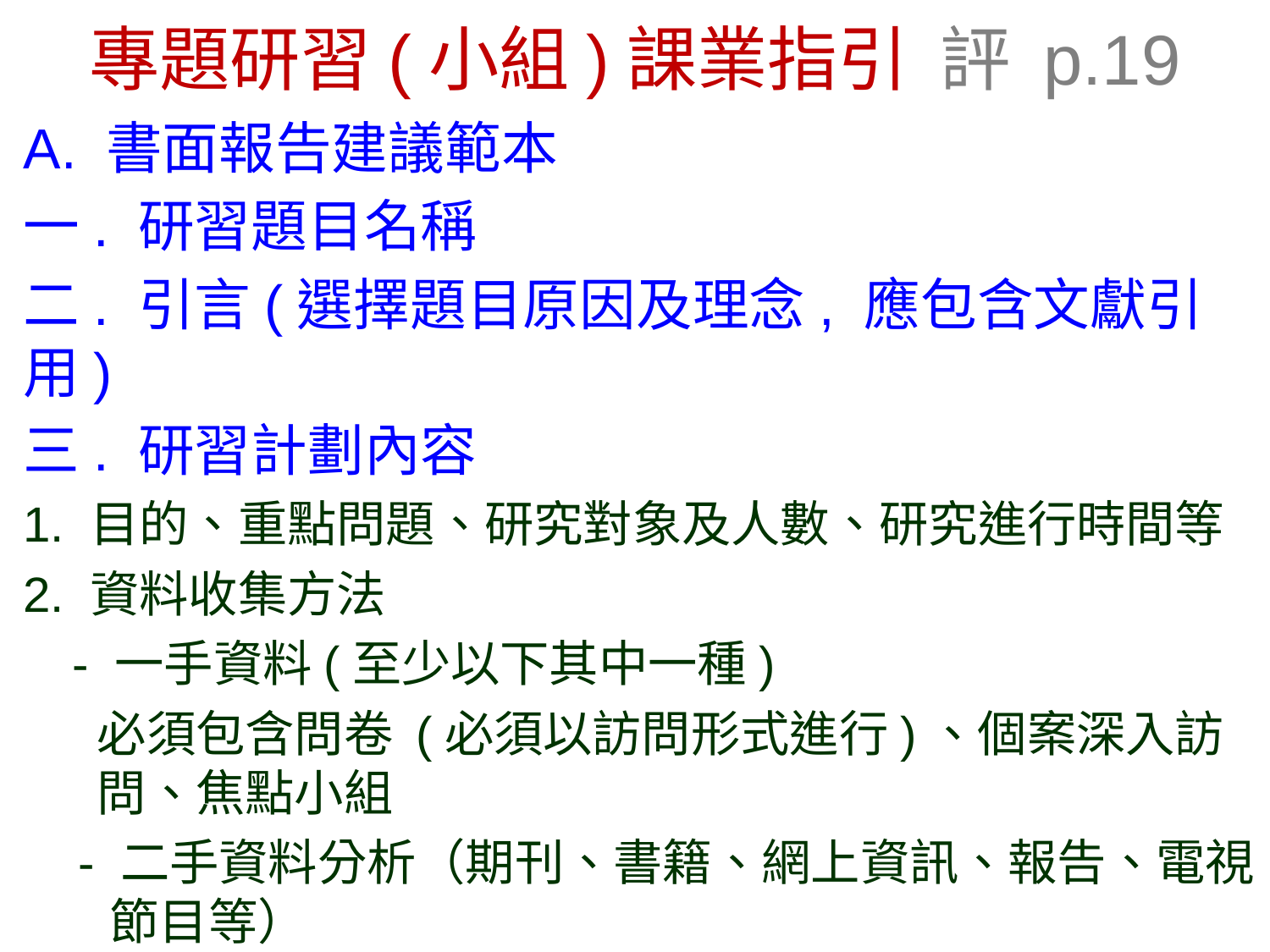

# 專題研習(小組)課業指引  評 p.19
A. 書面報告建議範本
一. 研習題目名稱
二. 引言(選擇題目原因及理念, 應包含文獻引用)
三. 研習計劃內容
1. 目的、重點問題、研究對象及人數、研究進行時間等
2. 資料收集方法
	- 一手資料(至少以下其中一種)
	必須包含問卷 (必須以訪問形式進行)、個案深入訪問、焦點小組
    - 二手資料分析（期刊、書籍、網上資訊、報告、電視節目等）
3. 課程內容應用